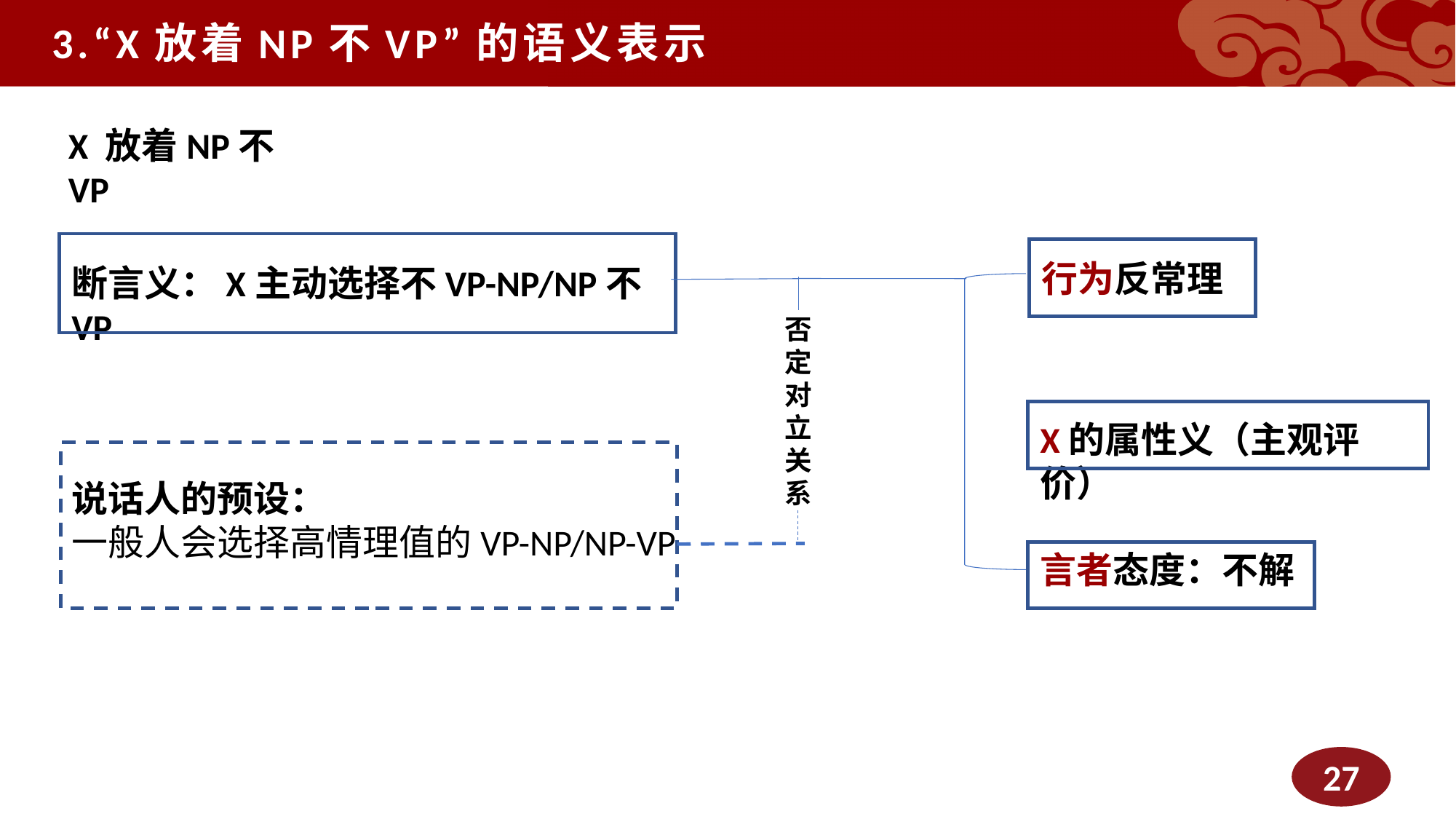

3.“X放着NP不VP”的语义表示
X 放着NP不VP

行为反常理
断言义：X主动选择不VP-NP/NP不VP

否
定
对
立
关系

X的属性义（主观评价）

说话人的预设：
一般人会选择高情理值的VP-NP/NP-VP

言者态度：不解